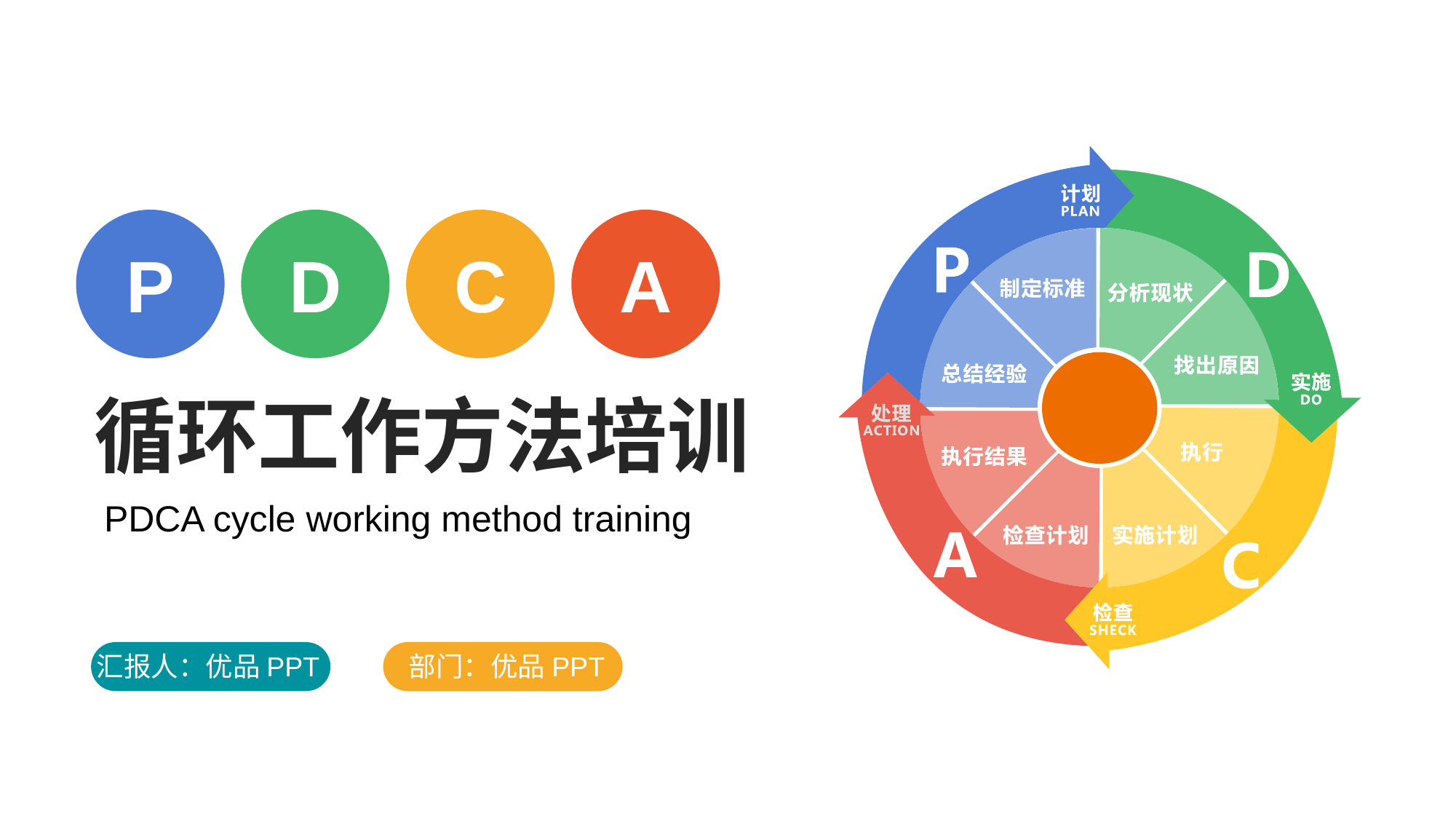

P
D
C
A
循环工作方法培训
PDCA cycle working method training

汇报人：优品PPT
部门：优品PPT